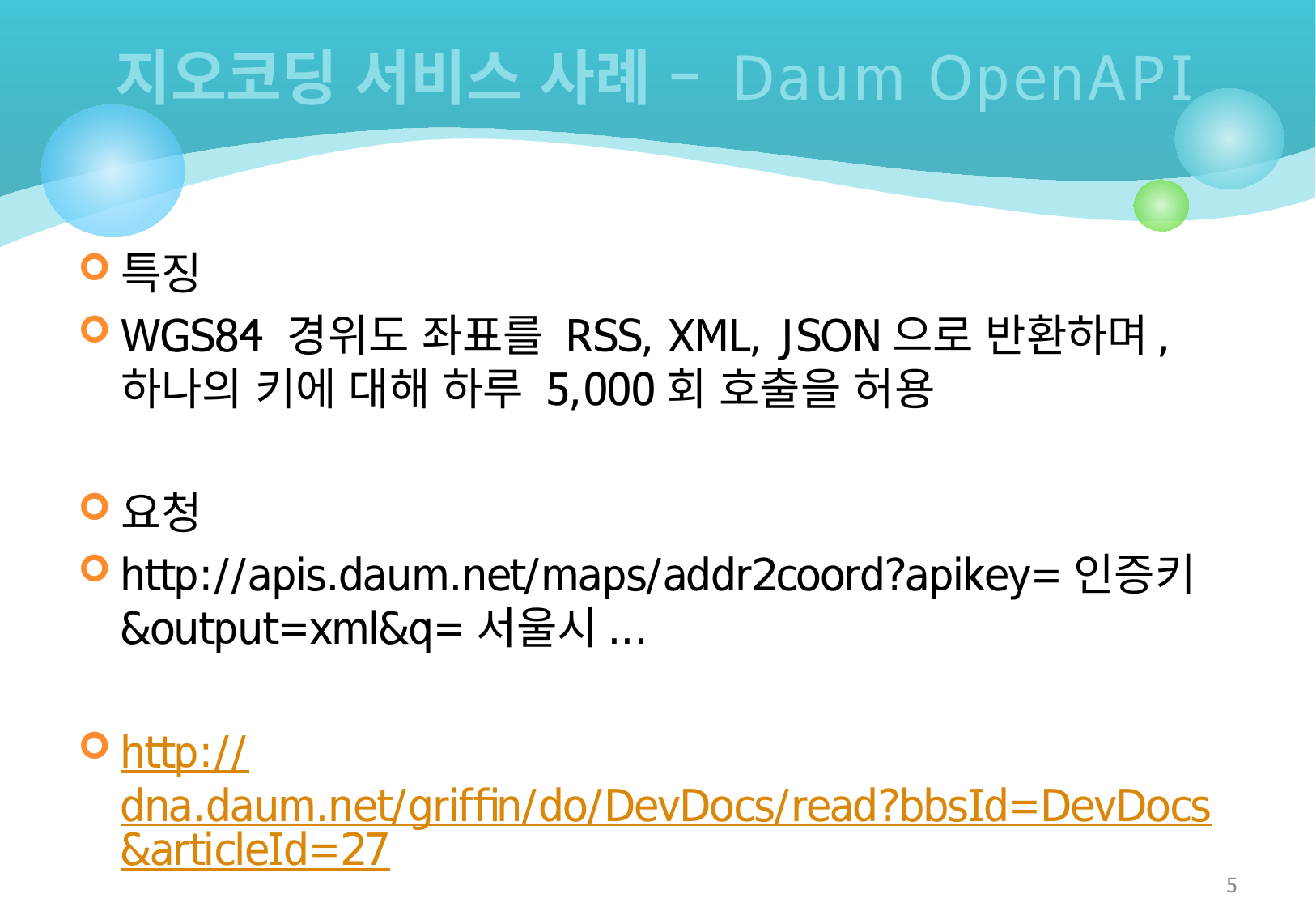

# 지오코딩 서비스 사례 – Daum OpenAPI
특징
WGS84 경위도 좌표를 RSS, XML, JSON으로 반환하며, 하나의 키에 대해 하루 5,000회 호출을 허용

요청
http://apis.daum.net/maps/addr2coord?apikey=인증키&output=xml&q=서울시...

http://dna.daum.net/griffin/do/DevDocs/read?bbsId=DevDocs&articleId=27
5